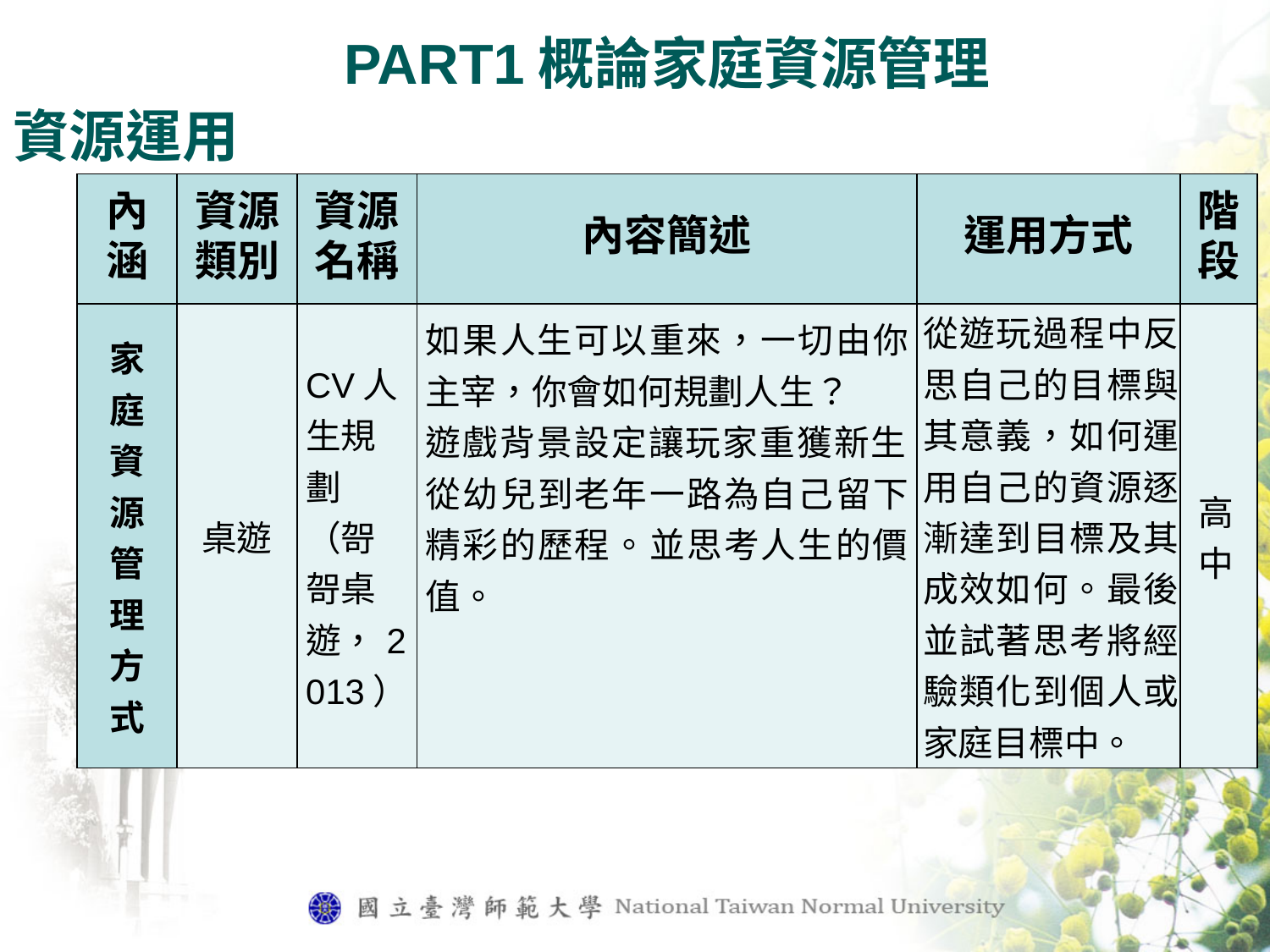

PART1概論家庭資源管理
資源運用
| 內涵 | 資源類別 | 資源名稱 | 內容簡述 | 運用方式 | 階段 |
| --- | --- | --- | --- | --- | --- |
| 家 庭 資 源 管 理 方 式 | 桌遊 | CV人生規劃（哿哿桌遊，2013） | 如果人生可以重來，一切由你主宰，你會如何規劃人生？ 遊戲背景設定讓玩家重獲新生，從幼兒到老年一路為自己留下精彩的歷程。並思考人生的價值。 | 從遊玩過程中反思自己的目標與其意義，如何運用自己的資源逐漸達到目標及其成效如何。最後並試著思考將經驗類化到個人或家庭目標中。 | 高中 |